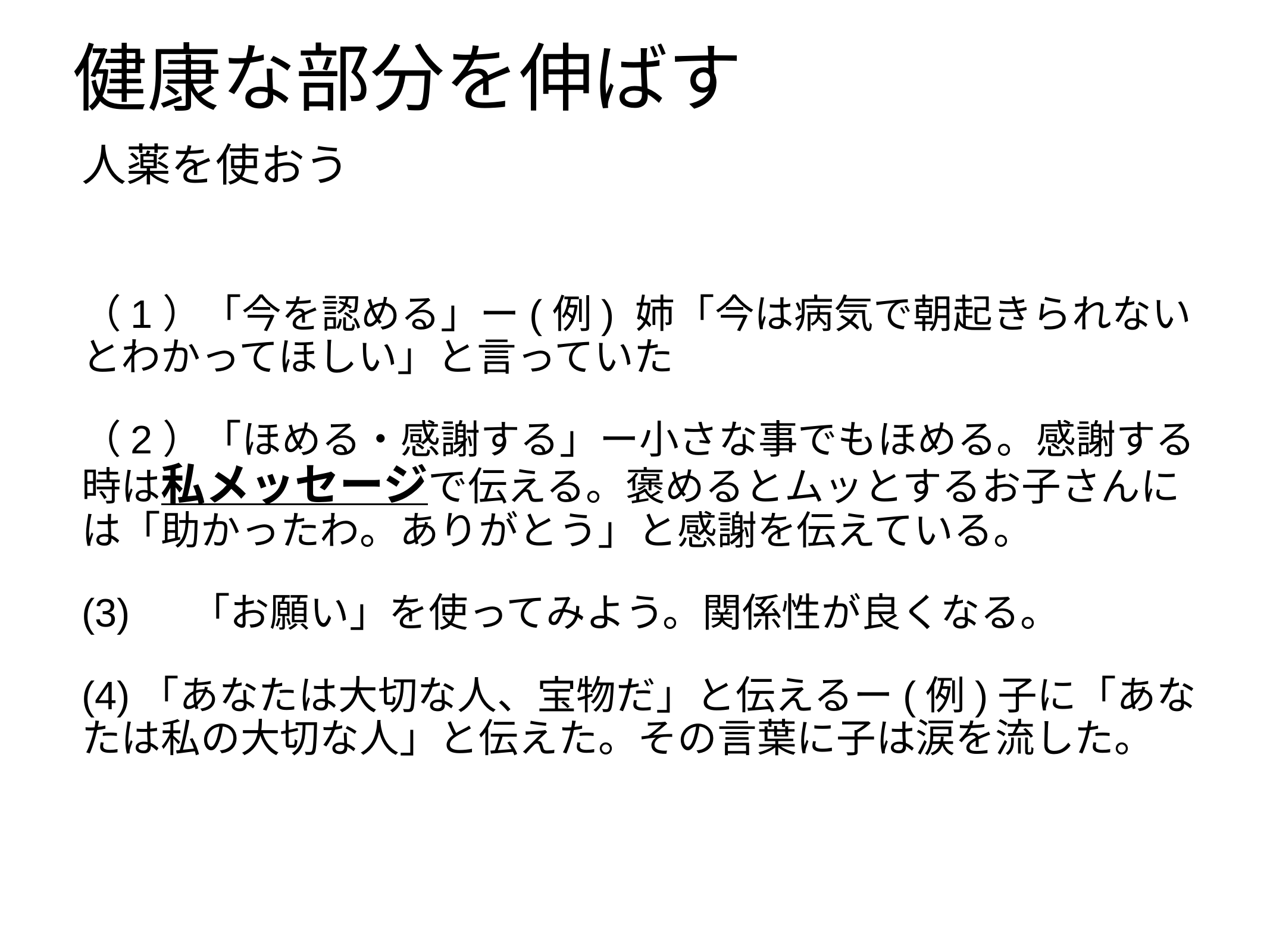

# 健康な部分を伸ばす
人薬を使おう
（1）「今を認める」ー(例) 姉「今は病気で朝起きられないとわかってほしい」と言っていた
（2）「ほめる・感謝する」ー小さな事でもほめる。感謝する時は私メッセージで伝える。褒めるとムッとするお子さんには「助かったわ。ありがとう」と感謝を伝えている。
(3) 　「お願い」を使ってみよう。関係性が良くなる。
(4)「あなたは大切な人、宝物だ」と伝えるー(例)子に「あなたは私の大切な人」と伝えた。その言葉に子は涙を流した。